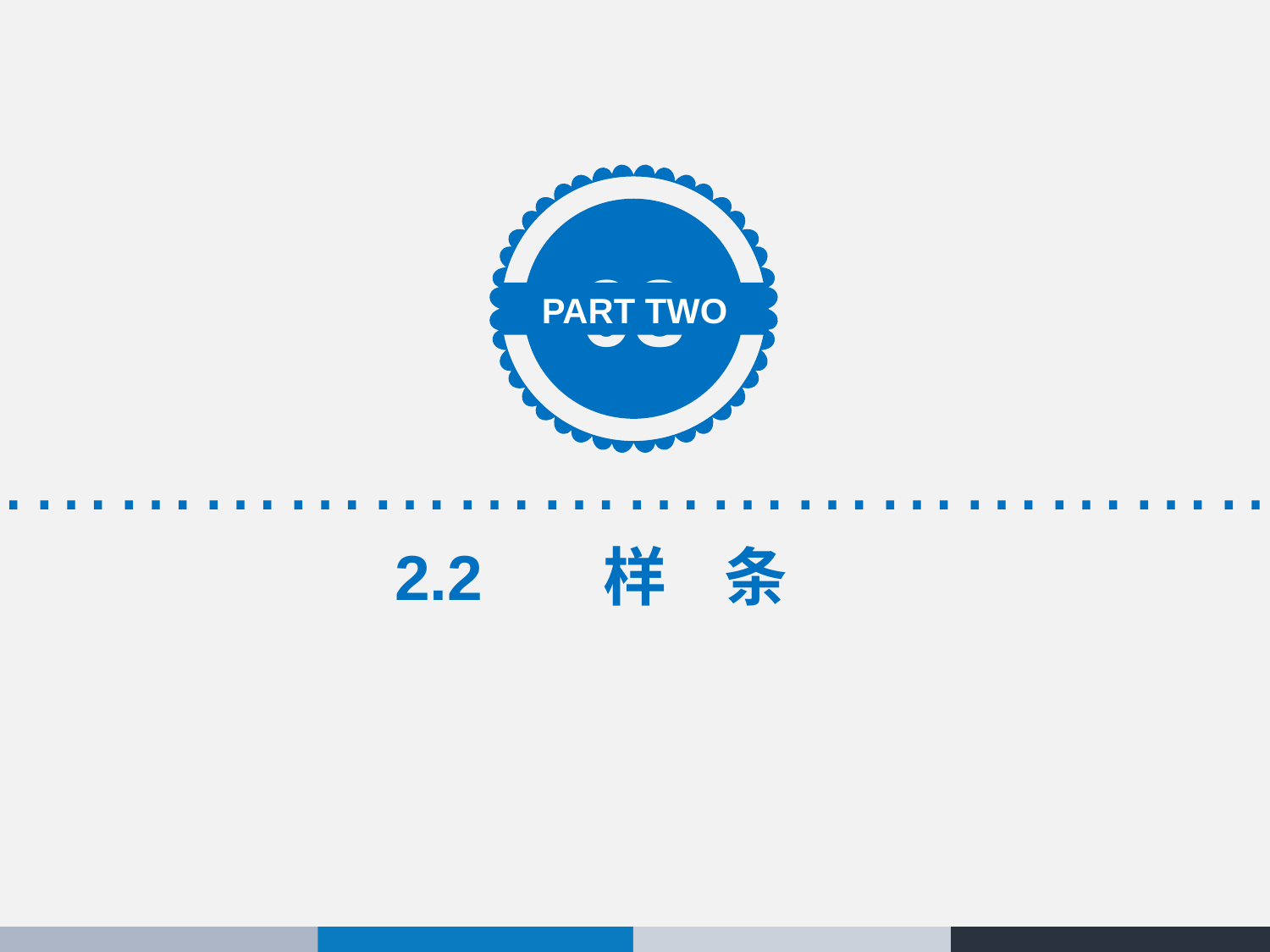

03
…………………………………………

PART TWO
2.2      样    条